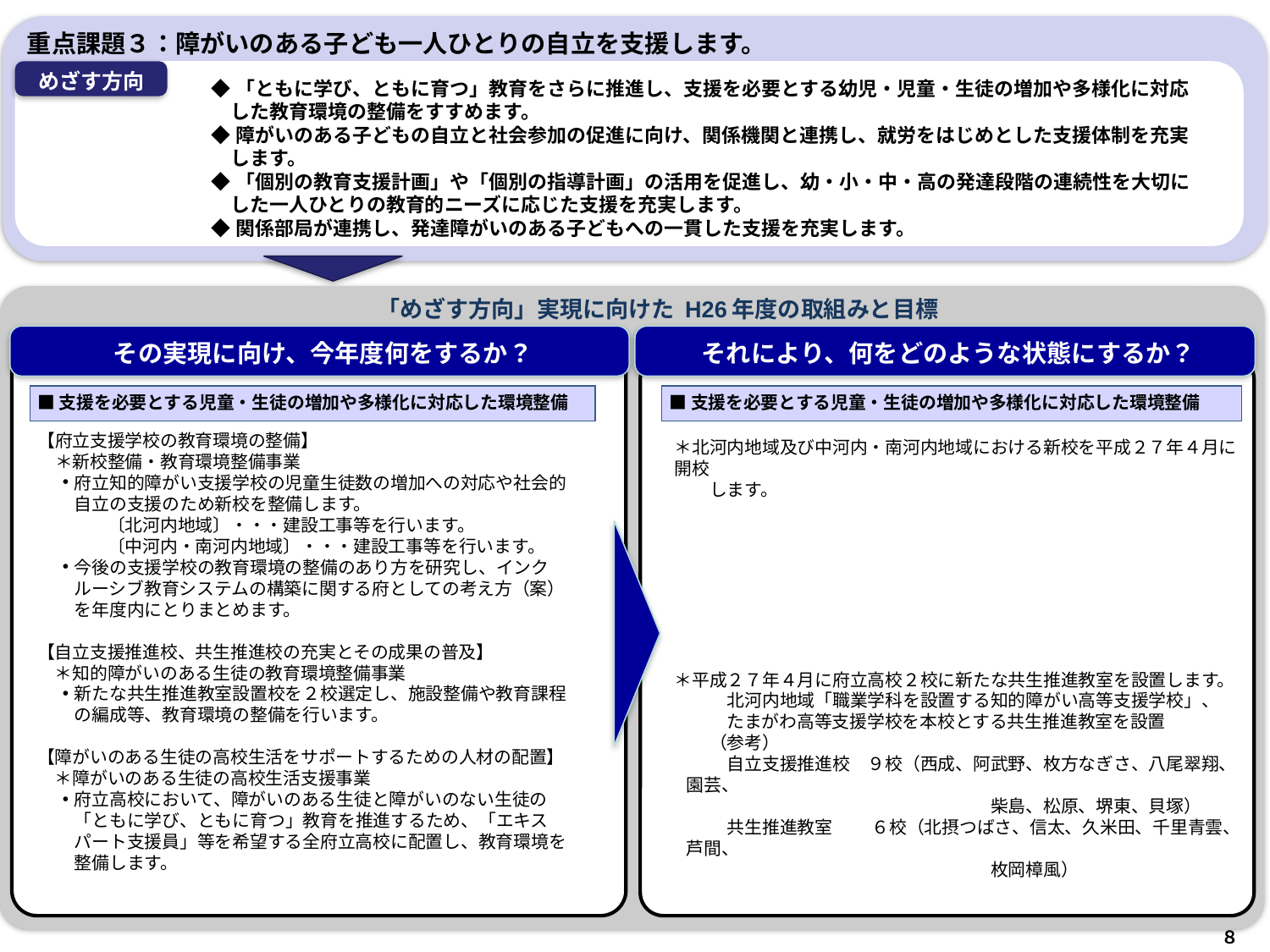

重点課題３：障がいのある子ども一人ひとりの自立を支援します。
◆「ともに学び、ともに育つ」教育をさらに推進し、支援を必要とする幼児・児童・生徒の増加や多様化に対応
　した教育環境の整備をすすめます。
◆障がいのある子どもの自立と社会参加の促進に向け、関係機関と連携し、就労をはじめとした支援体制を充実
　します。
◆「個別の教育支援計画」や「個別の指導計画」の活用を促進し、幼・小・中・高の発達段階の連続性を大切に
　した一人ひとりの教育的ニーズに応じた支援を充実します。
◆関係部局が連携し、発達障がいのある子どもへの一貫した支援を充実します。
めざす方向

　　 「めざす方向」実現に向けた H26年度の取組みと目標
その実現に向け、今年度何をするか？
それにより、何をどのような状態にするか？

■支援を必要とする児童・生徒の増加や多様化に対応した環境整備
■支援を必要とする児童・生徒の増加や多様化に対応した環境整備
【府立支援学校の教育環境の整備】
　＊新校整備・教育環境整備事業
府立知的障がい支援学校の児童生徒数の増加への対応や社会的自立の支援のため新校を整備します。
　　　　〔北河内地域〕・・・建設工事等を行います。
　　　　〔中河内・南河内地域〕・・・建設工事等を行います。
今後の支援学校の教育環境の整備のあり方を研究し、インクルーシブ教育システムの構築に関する府としての考え方（案）を年度内にとりまとめます。

【自立支援推進校、共生推進校の充実とその成果の普及】
　＊知的障がいのある生徒の教育環境整備事業
新たな共生推進教室設置校を２校選定し、施設整備や教育課程の編成等、教育環境の整備を行います。

【障がいのある生徒の高校生活をサポートするための人材の配置】
　＊障がいのある生徒の高校生活支援事業
府立高校において、障がいのある生徒と障がいのない生徒の「ともに学び、ともに育つ」教育を推進するため、「エキスパート支援員」等を希望する全府立高校に配置し、教育環境を整備します。

＊北河内地域及び中河内・南河内地域における新校を平成２７年４月に開校
　　します。

＊平成２７年４月に府立高校２校に新たな共生推進教室を設置します。
　　　北河内地域「職業学科を設置する知的障がい高等支援学校」、
　　　たまがわ高等支援学校を本校とする共生推進教室を設置
　　（参考）
　　　自立支援推進校　９校（西成、阿武野、枚方なぎさ、八尾翠翔、園芸、
　　　　　　　　　　　　　　　　　　柴島、松原、堺東、貝塚）
　　　共生推進教室　　 ６校（北摂つばさ、信太、久米田、千里青雲、芦間、
　　　　　　　　　　　　　　　　　　枚岡樟風）

６
１０
８